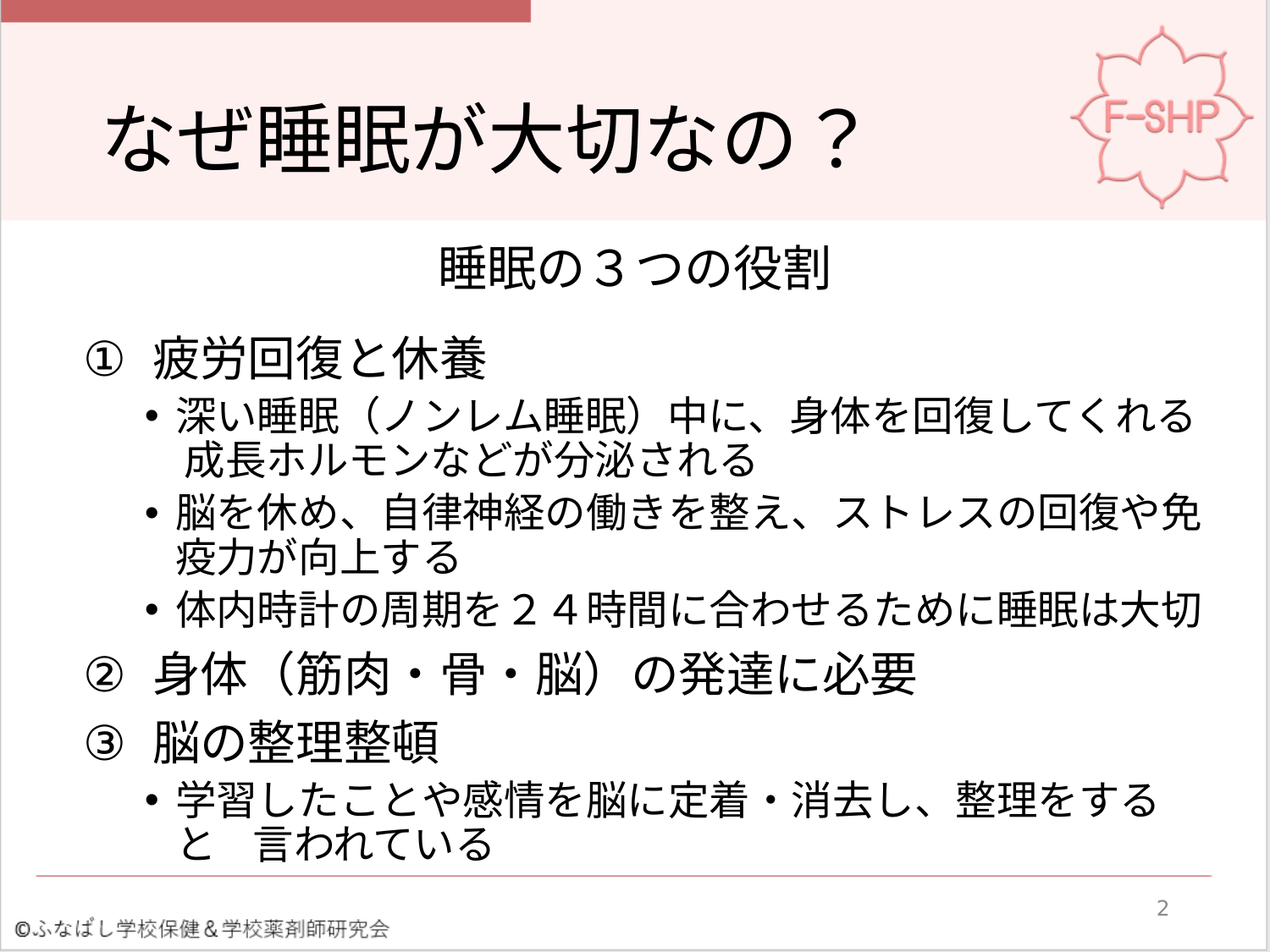

# なぜ睡眠が大切なの？
睡眠の３つの役割
疲労回復と休養
深い睡眠（ノンレム睡眠）中に、身体を回復してくれる     成長ホルモンなどが分泌される
脳を休め、自律神経の働きを整え、ストレスの回復や免疫力が向上する
体内時計の周期を２４時間に合わせるために睡眠は大切
身体（筋肉・骨・脳）の発達に必要
脳の整理整頓
学習したことや感情を脳に定着・消去し、整理をする　と    言われている
2